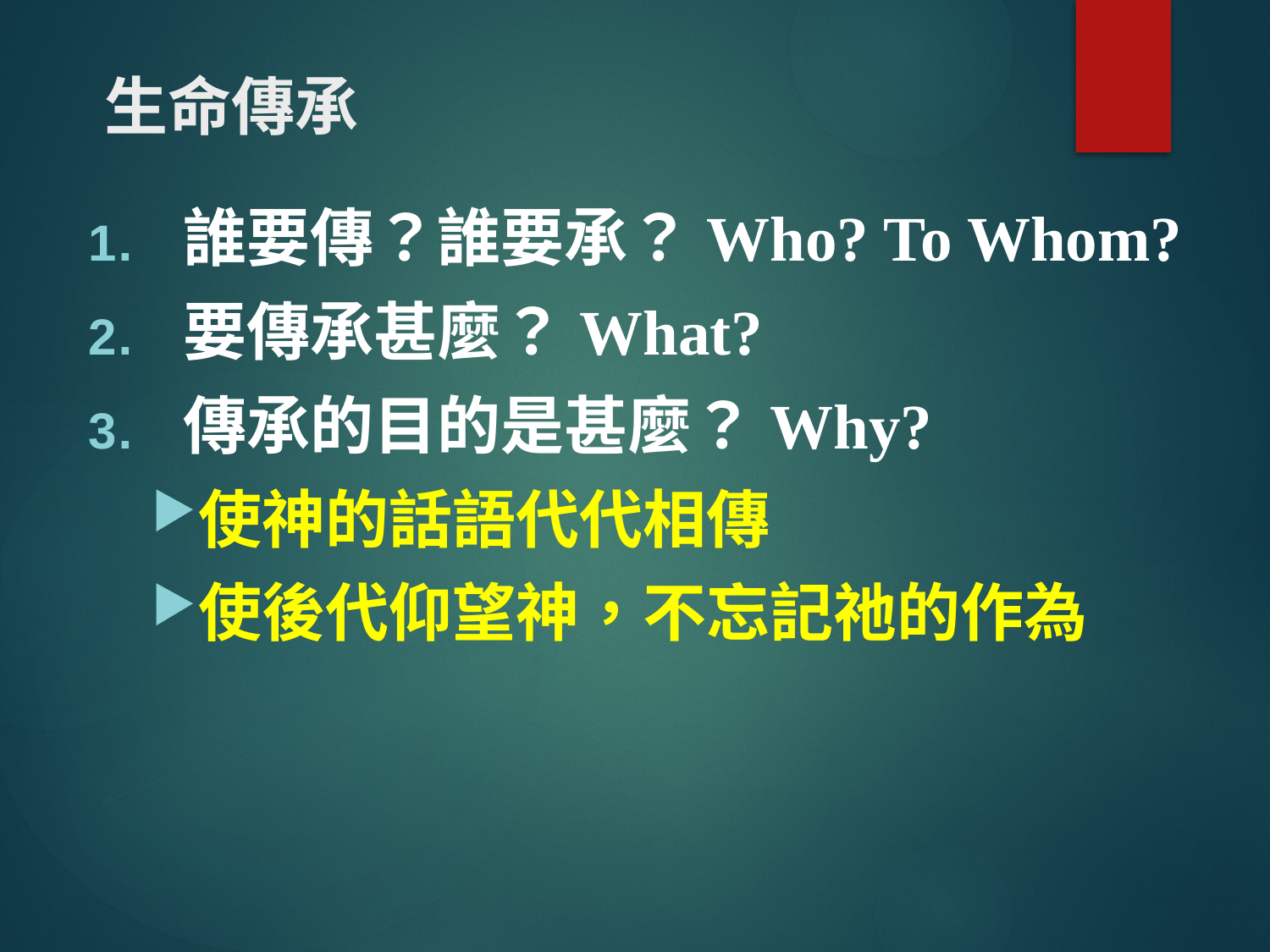

# 生命傳承
誰要傳？誰要承？Who? To Whom?
要傳承甚麼？What?
傳承的目的是甚麼？Why?
使神的話語代代相傳
使後代仰望神，不忘記祂的作為